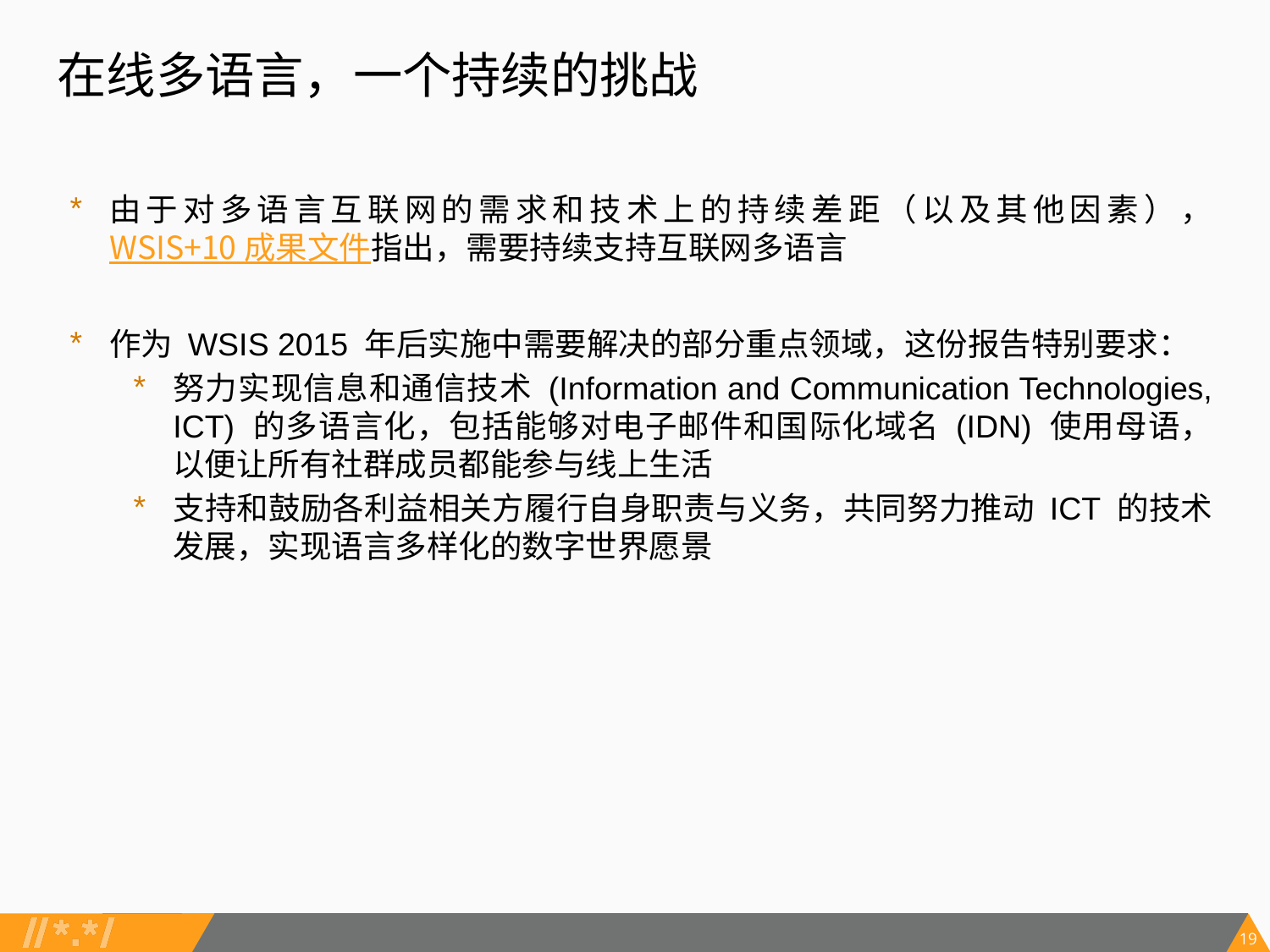

在线多语言，一个持续的挑战
由于对多语言互联网的需求和技术上的持续差距（以及其他因素），WSIS+10 成果文件指出，需要持续支持互联网多语言

作为 WSIS 2015 年后实施中需要解决的部分重点领域，这份报告特别要求：
努力实现信息和通信技术 (Information and Communication Technologies, ICT) 的多语言化，包括能够对电子邮件和国际化域名 (IDN) 使用母语，以便让所有社群成员都能参与线上生活
支持和鼓励各利益相关方履行自身职责与义务，共同努力推动 ICT 的技术发展，实现语言多样化的数字世界愿景